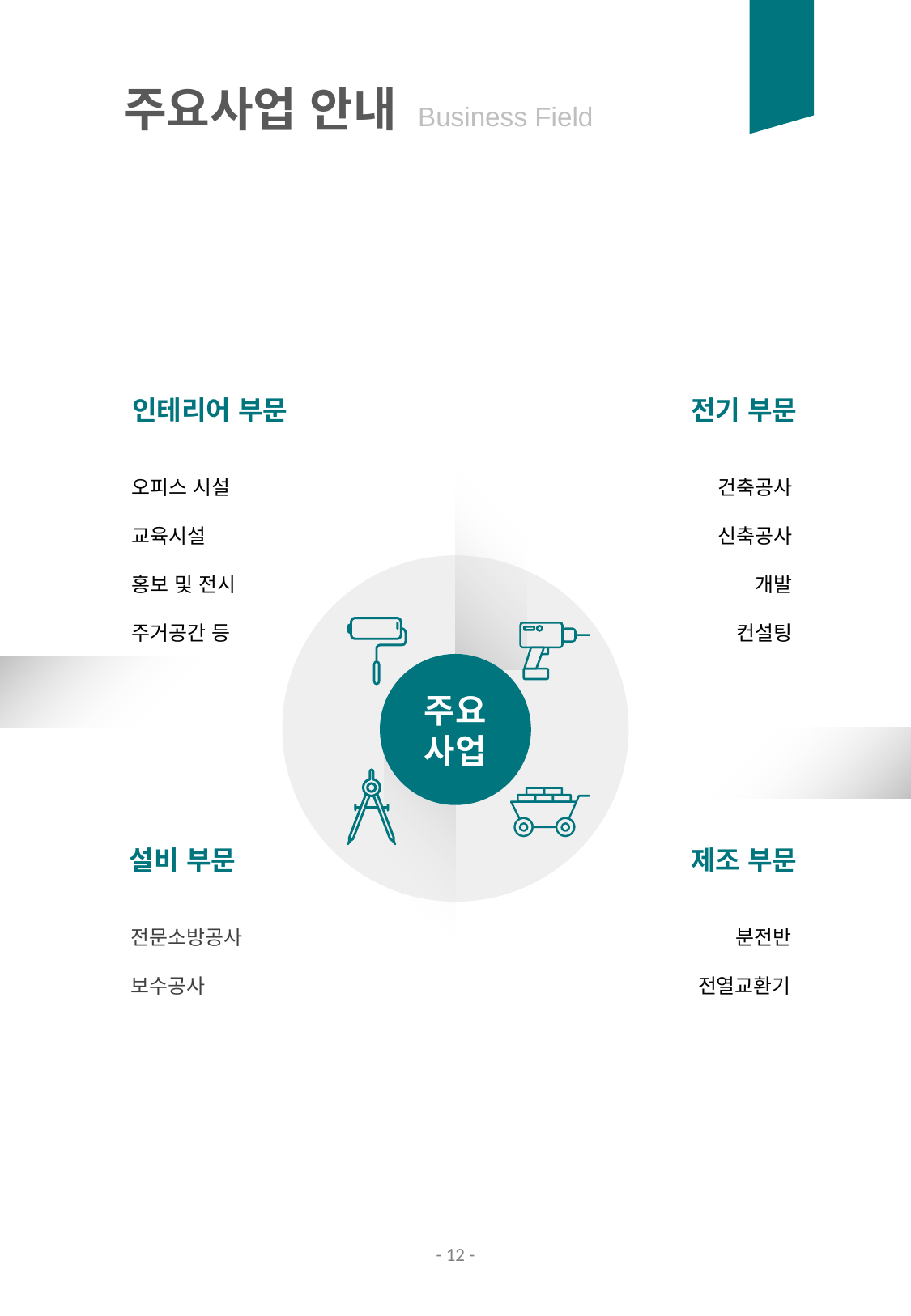

주요사업 안내  Business Field

주요사업

인테리어 부문
오피스 시설
교육시설
홍보 및 전시
주거공간 등
전기 부문
건축공사
신축공사
개발
컨설팅
설비 부문
전문소방공사
보수공사
제조 부문
분전반
전열교환기
- 12 -